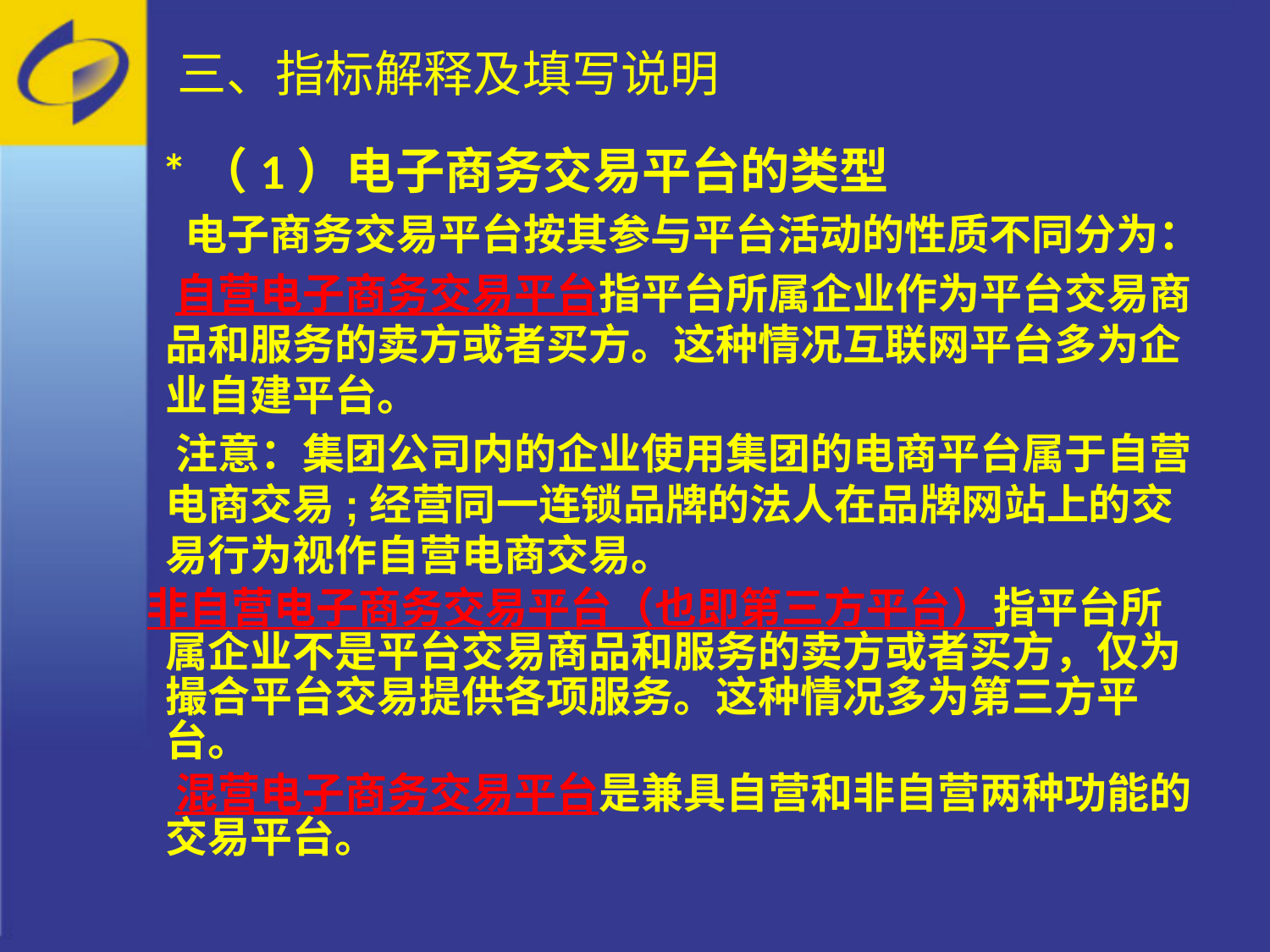

三、指标解释及填写说明

    *（1）电子商务交易平台的类型
      电子商务交易平台按其参与平台活动的性质不同分为：
     自营电子商务交易平台指平台所属企业作为平台交易商品和服务的卖方或者买方。这种情况互联网平台多为企业自建平台。
     注意：集团公司内的企业使用集团的电商平台属于自营电商交易;经营同一连锁品牌的法人在品牌网站上的交易行为视作自营电商交易。
  非自营电子商务交易平台（也即第三方平台）指平台所属企业不是平台交易商品和服务的卖方或者买方，仅为撮合平台交易提供各项服务。这种情况多为第三方平台。
     混营电子商务交易平台是兼具自营和非自营两种功能的交易平台。